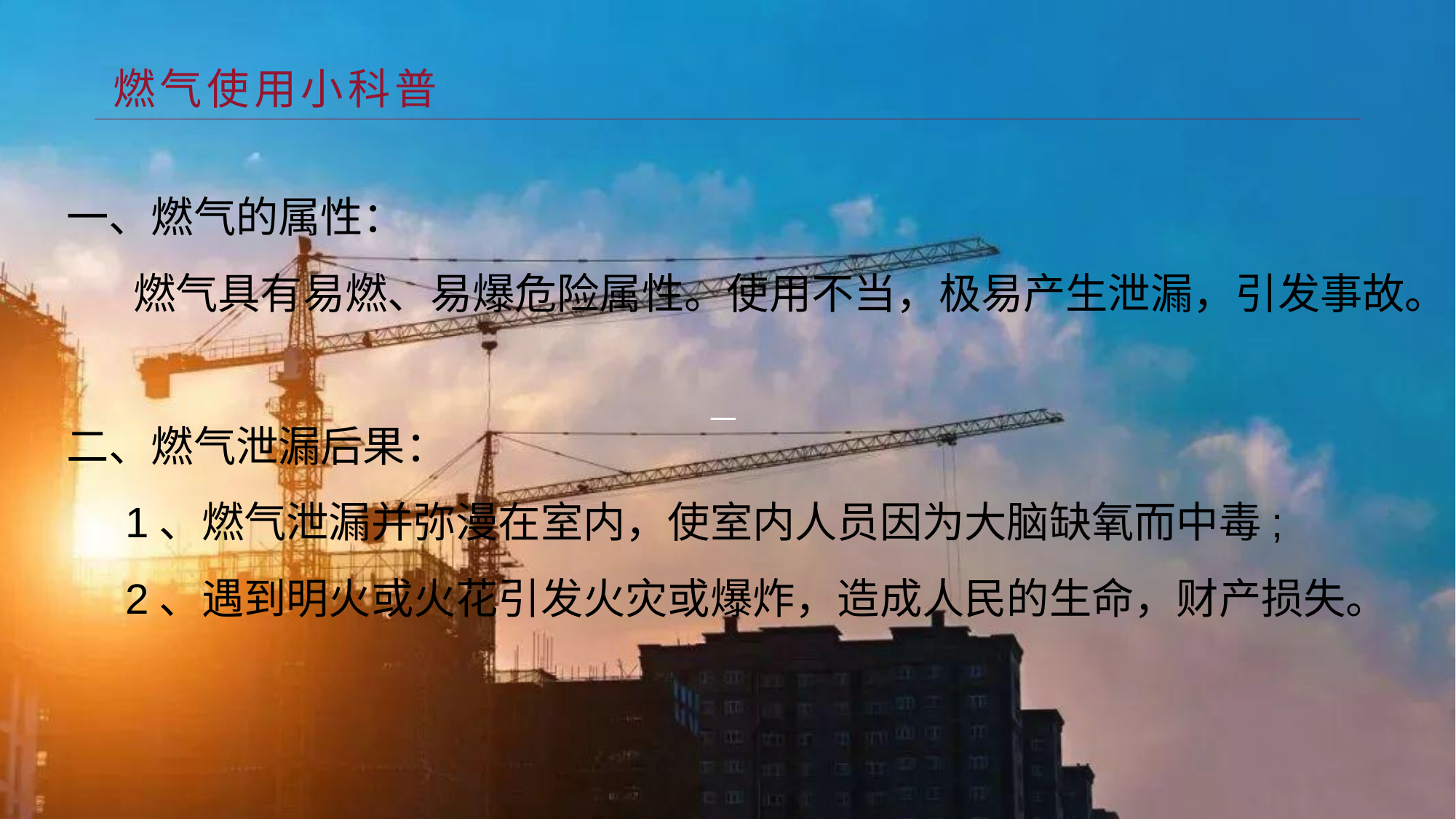

一
燃气使用小科普

一、燃气的属性：
      燃气具有易燃、易爆危险属性。使用不当，极易产生泄漏，引发事故。

二、燃气泄漏后果：
     1、燃气泄漏并弥漫在室内，使室内人员因为大脑缺氧而中毒;
     2、遇到明火或火花引发火灾或爆炸，造成人民的生命，财产损失。